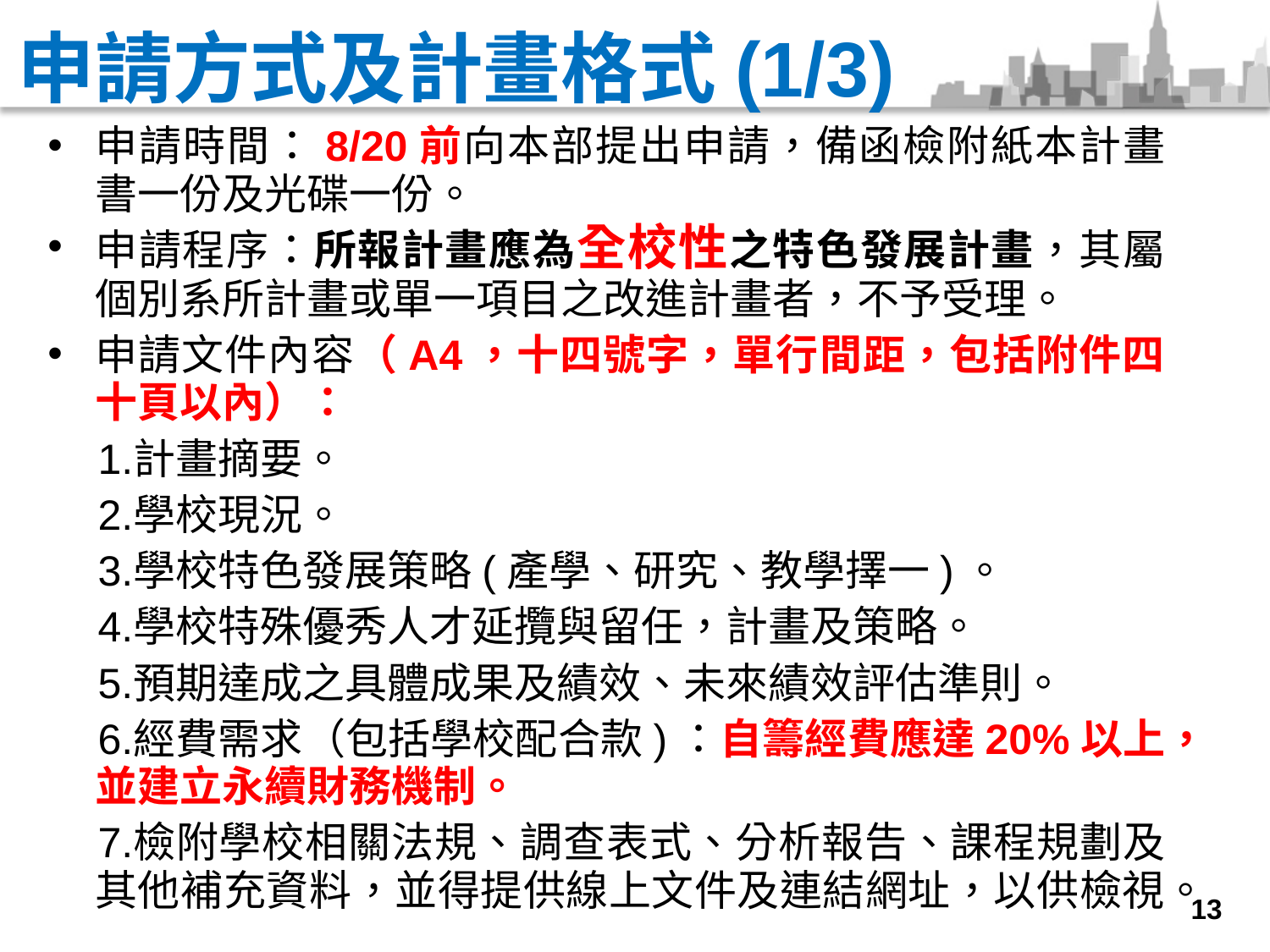

# 申請方式及計畫格式(1/3)
申請時間：8/20前向本部提出申請，備函檢附紙本計畫書一份及光碟一份。
申請程序：所報計畫應為全校性之特色發展計畫，其屬個別系所計畫或單一項目之改進計畫者，不予受理。
申請文件內容（A4，十四號字，單行間距，包括附件四十頁以內）：
計畫摘要。
學校現況。
學校特色發展策略(產學、研究、教學擇一)。
學校特殊優秀人才延攬與留任，計畫及策略。
預期達成之具體成果及績效、未來績效評估準則。
經費需求（包括學校配合款)：自籌經費應達20%以上，並建立永續財務機制。
檢附學校相關法規、調查表式、分析報告、課程規劃及其他補充資料，並得提供線上文件及連結網址，以供檢視。
13